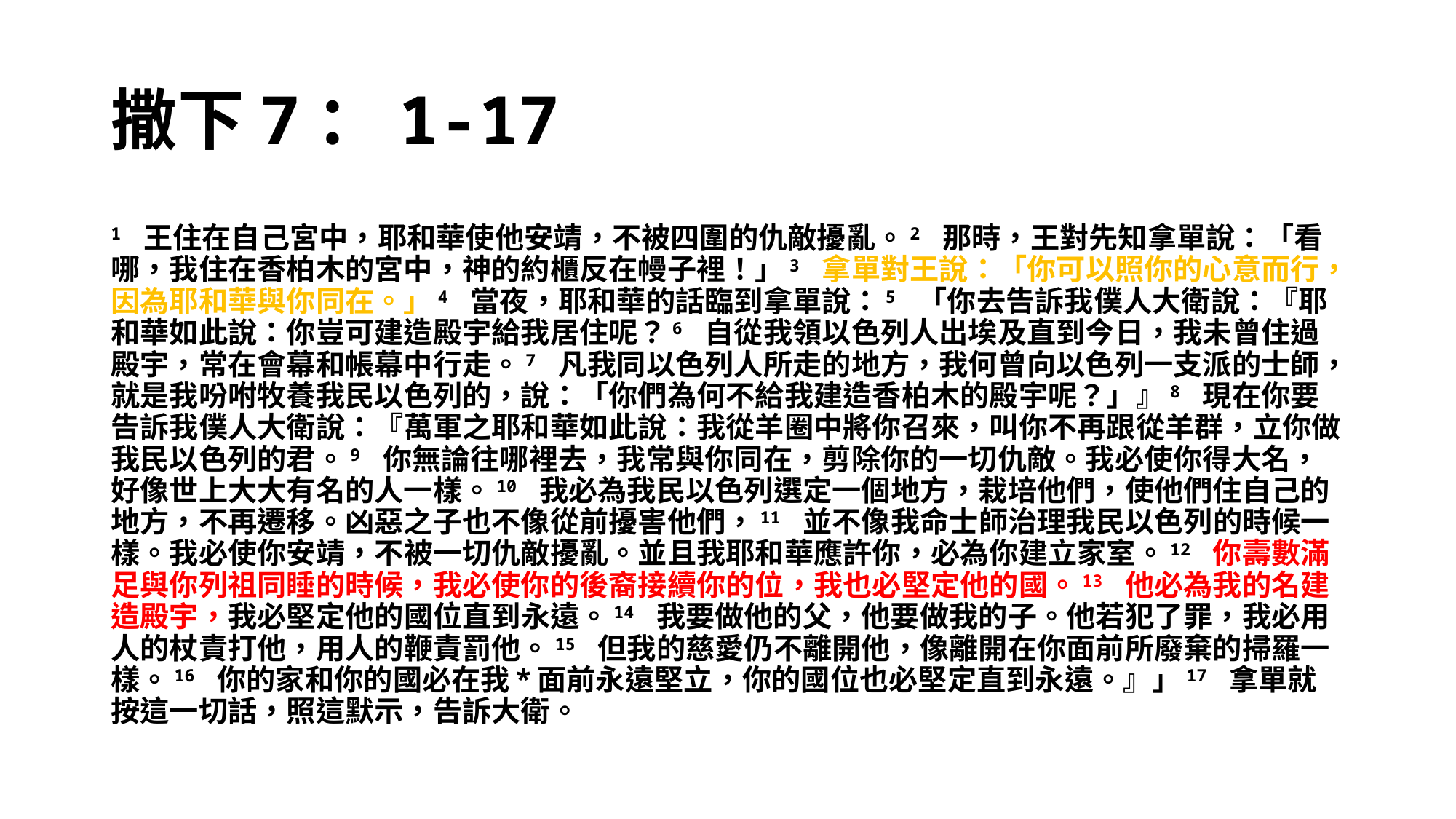

# 撒下7：1-17
1 王住在自己宮中，耶和華使他安靖，不被四圍的仇敵擾亂。2 那時，王對先知拿單說：「看哪，我住在香柏木的宮中，神的約櫃反在幔子裡！」3 拿單對王說：「你可以照你的心意而行，因為耶和華與你同在。」4 當夜，耶和華的話臨到拿單說：5 「你去告訴我僕人大衛說：『耶和華如此說：你豈可建造殿宇給我居住呢？6 自從我領以色列人出埃及直到今日，我未曾住過殿宇，常在會幕和帳幕中行走。7 凡我同以色列人所走的地方，我何曾向以色列一支派的士師，就是我吩咐牧養我民以色列的，說：「你們為何不給我建造香柏木的殿宇呢？」』8 現在你要告訴我僕人大衛說：『萬軍之耶和華如此說：我從羊圈中將你召來，叫你不再跟從羊群，立你做我民以色列的君。9 你無論往哪裡去，我常與你同在，剪除你的一切仇敵。我必使你得大名，好像世上大大有名的人一樣。10 我必為我民以色列選定一個地方，栽培他們，使他們住自己的地方，不再遷移。凶惡之子也不像從前擾害他們，11 並不像我命士師治理我民以色列的時候一樣。我必使你安靖，不被一切仇敵擾亂。並且我耶和華應許你，必為你建立家室。12 你壽數滿足與你列祖同睡的時候，我必使你的後裔接續你的位，我也必堅定他的國。13 他必為我的名建造殿宇，我必堅定他的國位直到永遠。14 我要做他的父，他要做我的子。他若犯了罪，我必用人的杖責打他，用人的鞭責罰他。15 但我的慈愛仍不離開他，像離開在你面前所廢棄的掃羅一樣。16 你的家和你的國必在我*面前永遠堅立，你的國位也必堅定直到永遠。』」17 拿單就按這一切話，照這默示，告訴大衛。